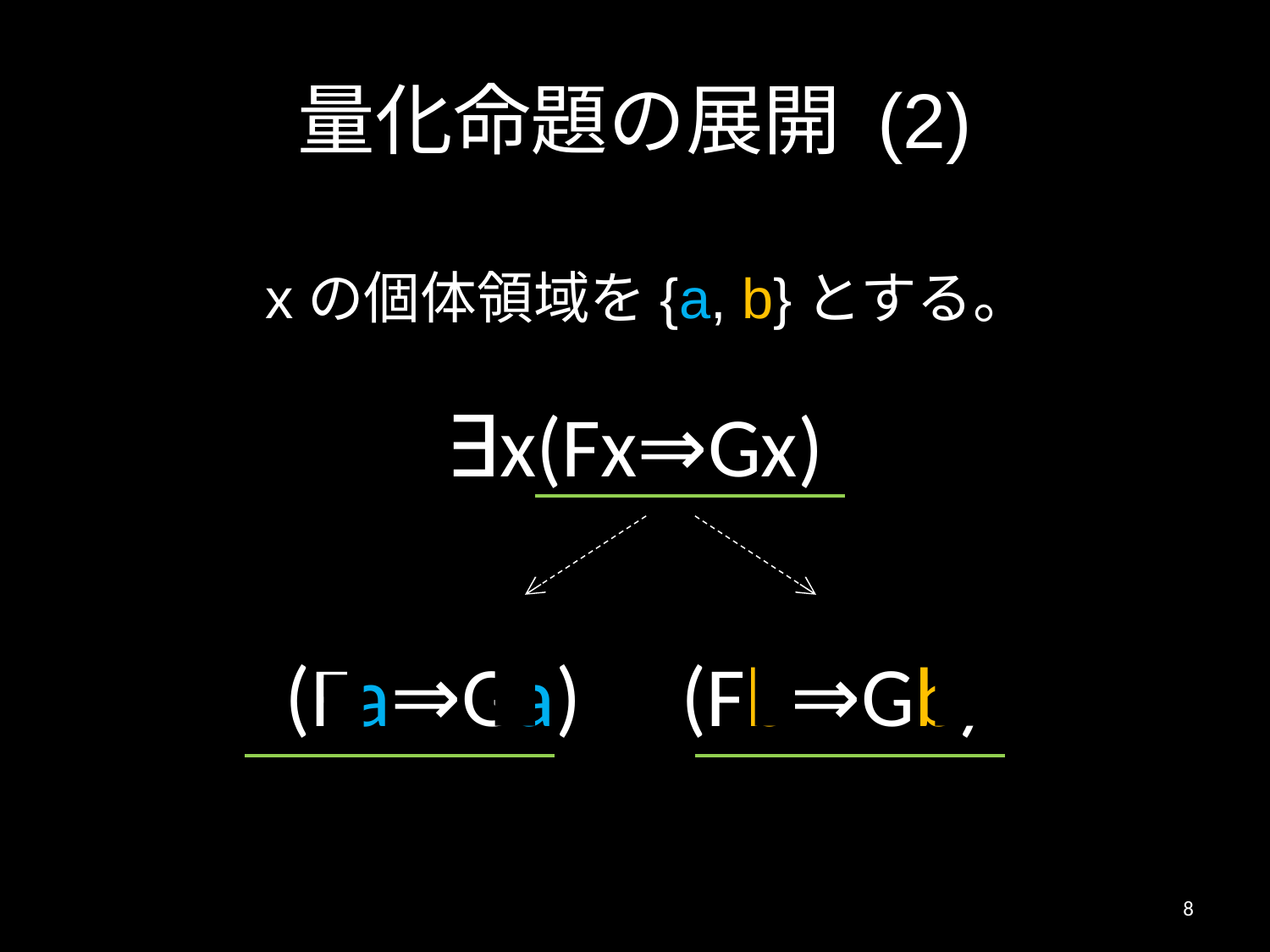

# 量化命題の展開 (2)
xの個体領域を{a, b}とする。
∃x(Fx⇒Gx)
(Fa⇒Ga) ∨ (Fb⇒Gb)

8